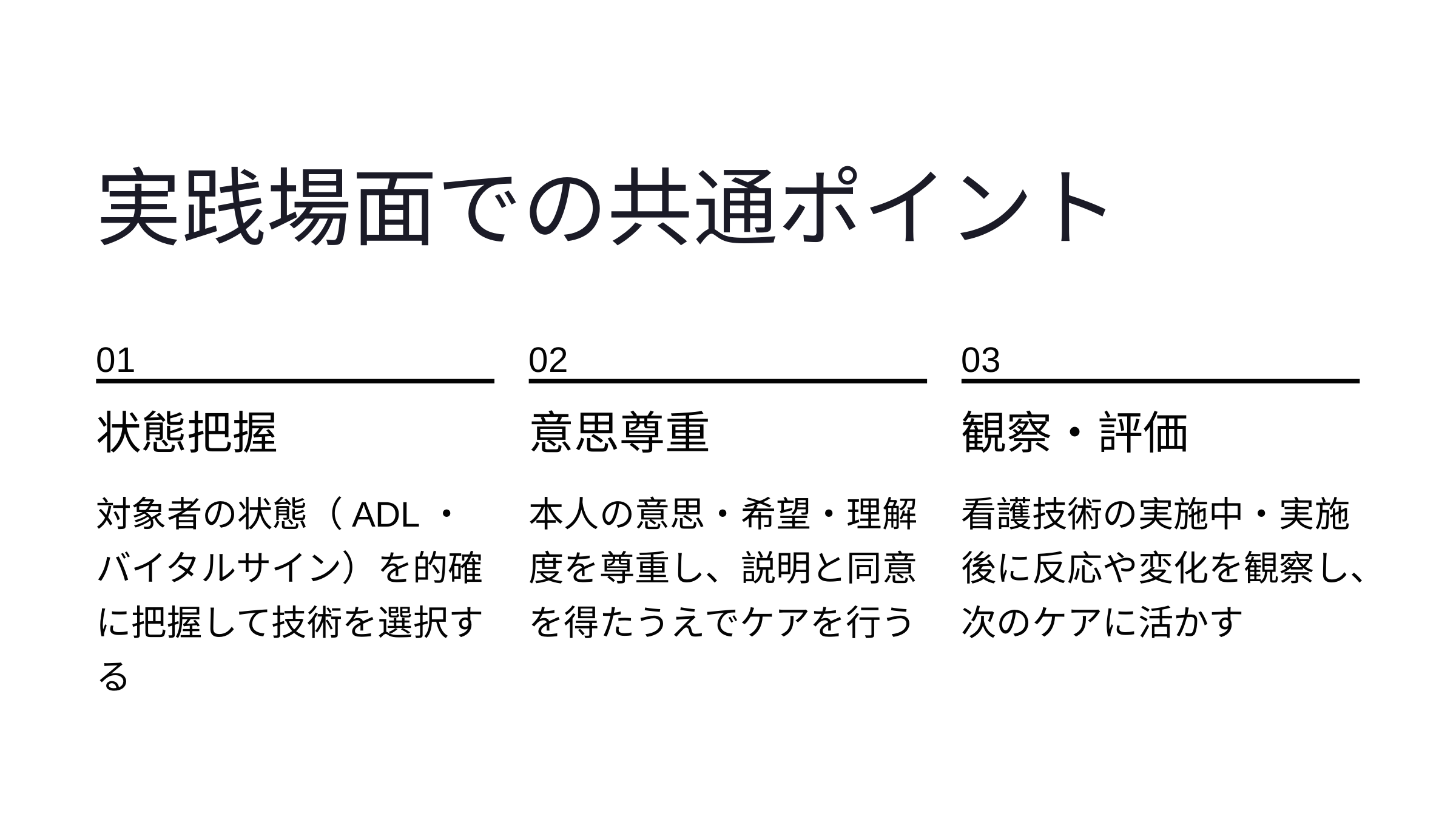

実践場面での共通ポイント
01
02
03

状態把握
意思尊重
観察・評価
対象者の状態（ADL・バイタルサイン）を的確に把握して技術を選択する
本人の意思・希望・理解度を尊重し、説明と同意を得たうえでケアを行う
看護技術の実施中・実施後に反応や変化を観察し、次のケアに活かす